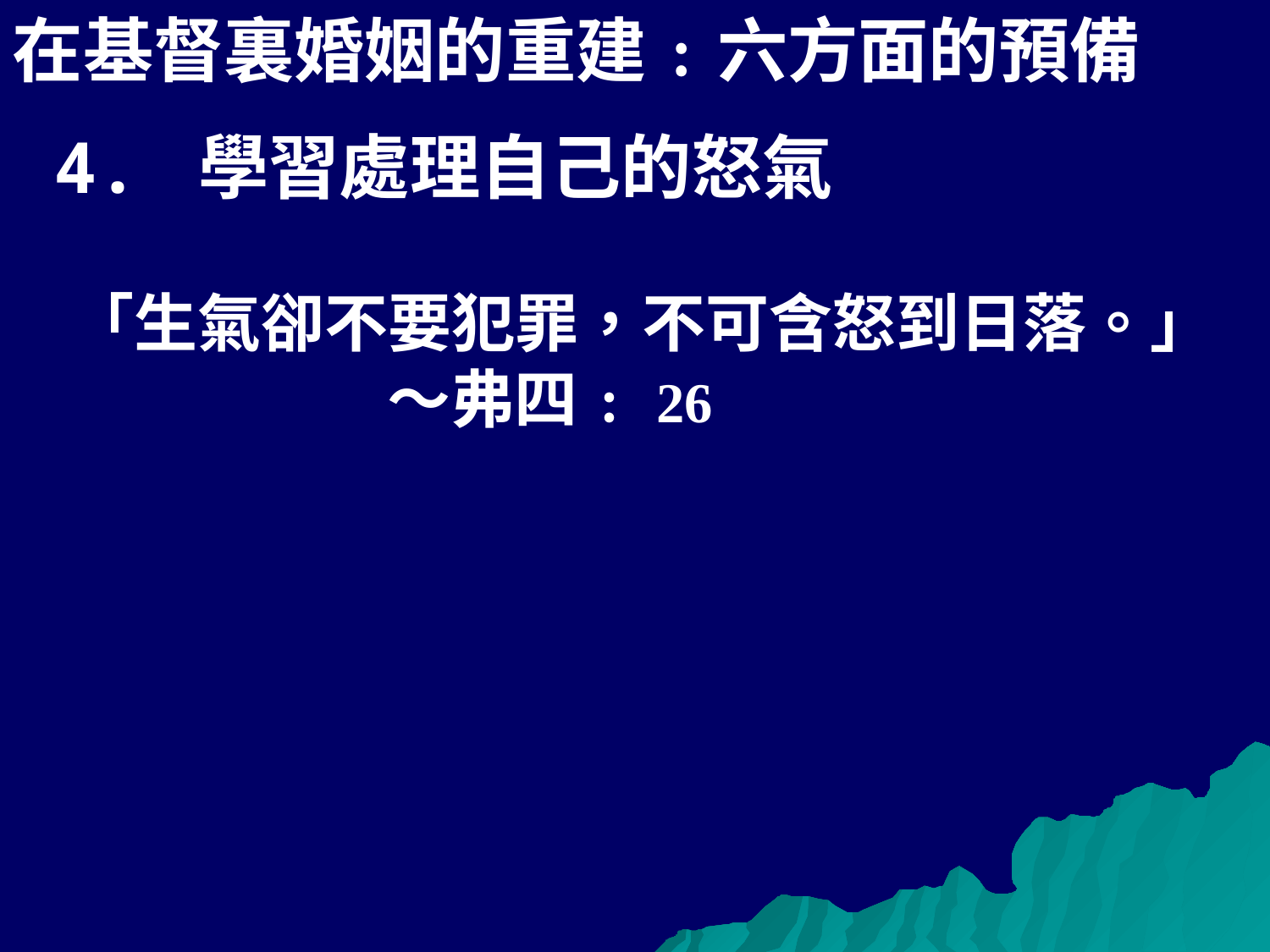

在基督裏婚姻的重建﹕六方面的預備
 4. 學習處理自己的怒氣

   「生氣卻不要犯罪，不可含怒到日落。」
                         ～弗四﹕26